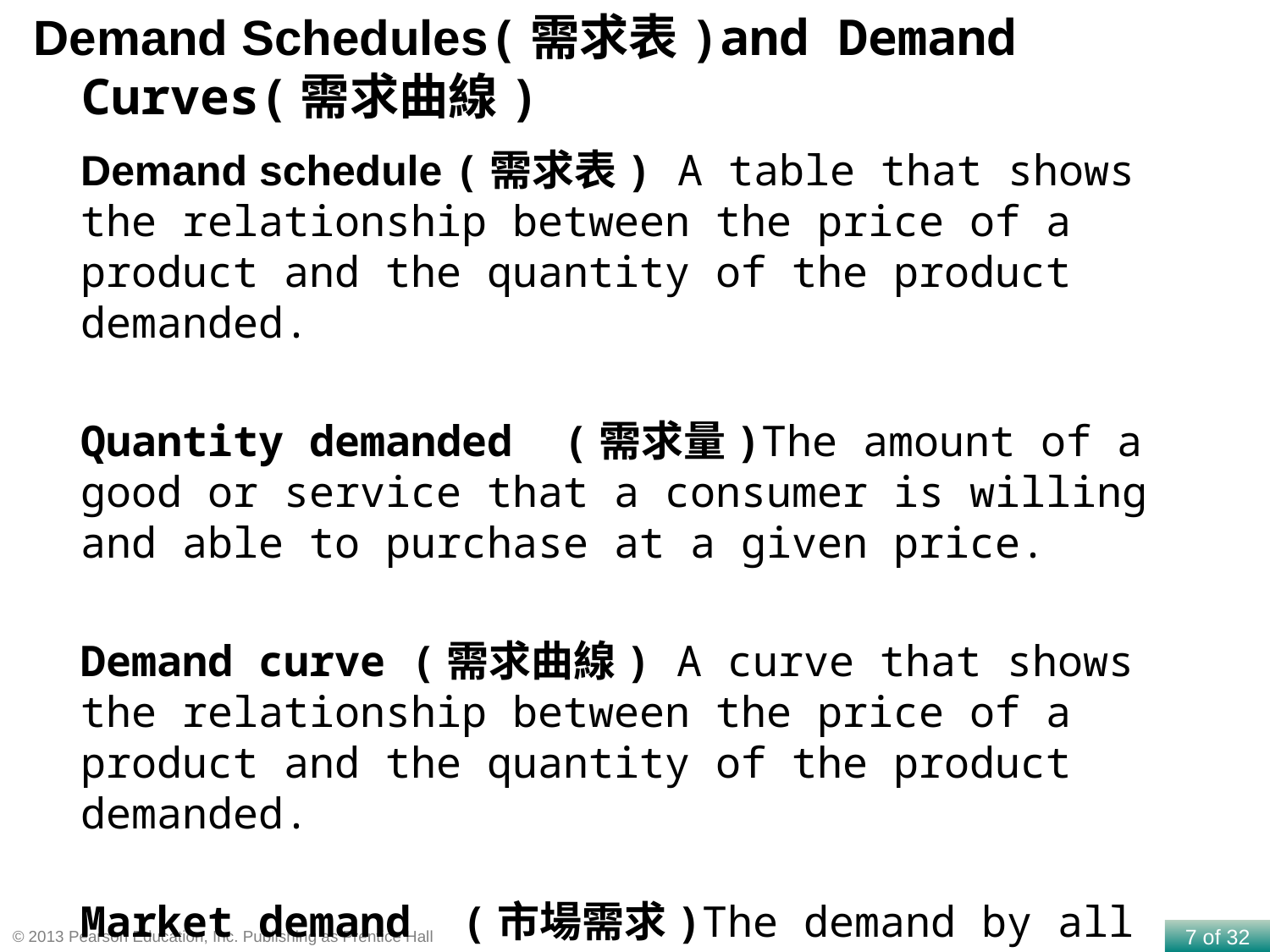

Demand Schedules(需求表)and Demand Curves(需求曲線)
Demand schedule (需求表) A table that shows the relationship between the price of a product and the quantity of the product demanded.

Quantity demanded  (需求量)The amount of a good or service that a consumer is willing and able to purchase at a given price.

Demand curve (需求曲線) A curve that shows the relationship between the price of a product and the quantity of the product demanded.

Market demand  (市場需求)The demand by all the consumers of a given good or service.